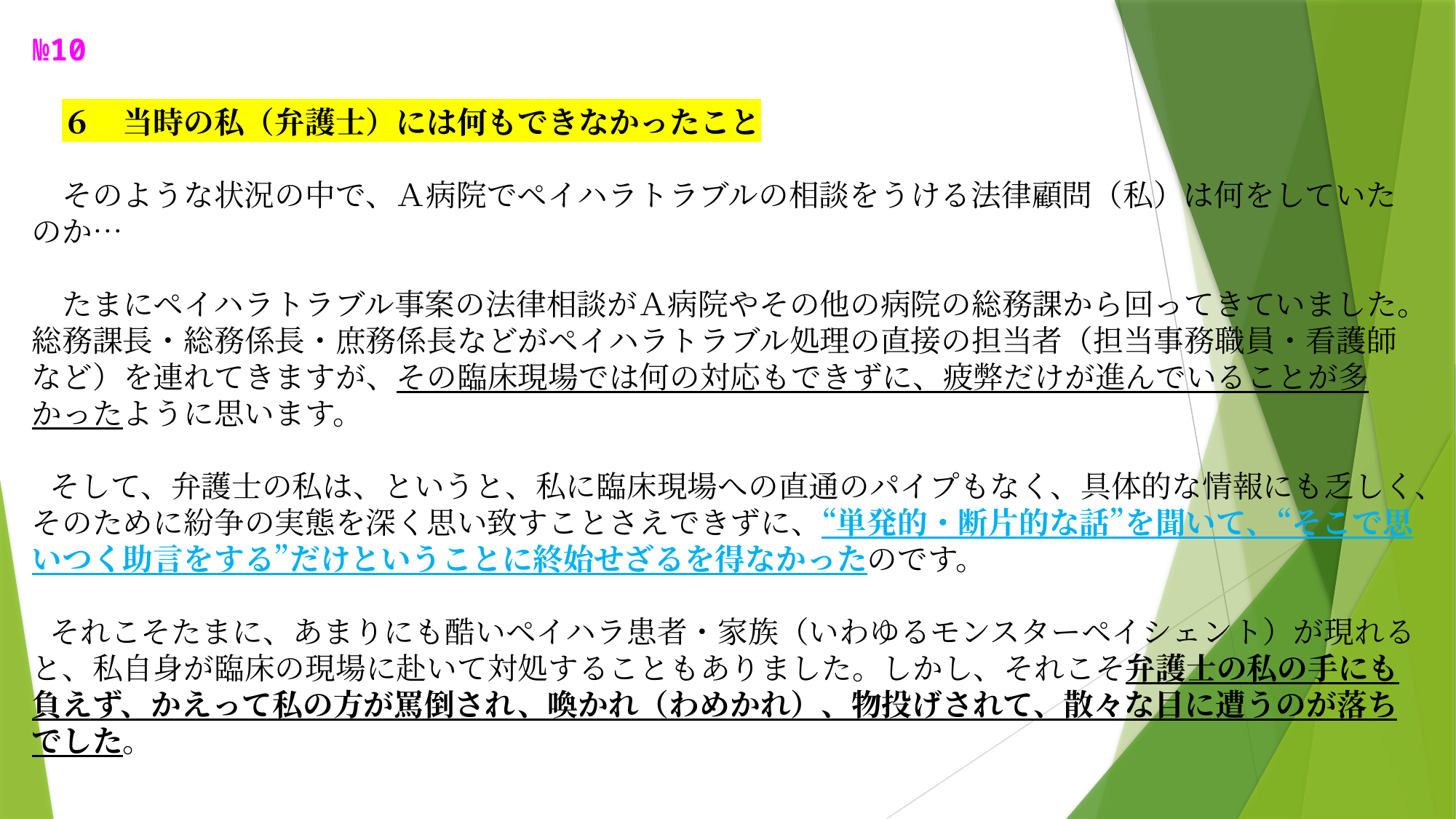

№10

　６　当時の私（弁護士）には何もできなかったこと

　そのような状況の中で、Ａ病院でペイハラトラブルの相談をうける法律顧問（私）は何をしていたのか…

　たまにペイハラトラブル事案の法律相談がＡ病院やその他の病院の総務課から回ってきていました。総務課長・総務係長・庶務係長などがペイハラトラブル処理の直接の担当者（担当事務職員・看護師など）を連れてきますが、その臨床現場では何の対応もできずに、疲弊だけが進んでいることが多かったように思います。

そして、弁護士の私は、というと、私に臨床現場への直通のパイプもなく、具体的な情報にも乏しく、そのために紛争の実態を深く思い致すことさえできずに、“単発的・断片的な話”を聞いて、“そこで思いつく助言をする”だけということに終始せざるを得なかったのです。

それこそたまに、あまりにも酷いペイハラ患者・家族（いわゆるモンスターペイシェント）が現れると、私自身が臨床の現場に赴いて対処することもありました。しかし、それこそ弁護士の私の手にも負えず、かえって私の方が罵倒され、喚かれ（わめかれ）、物投げされて、散々な目に遭うのが落ちでした。